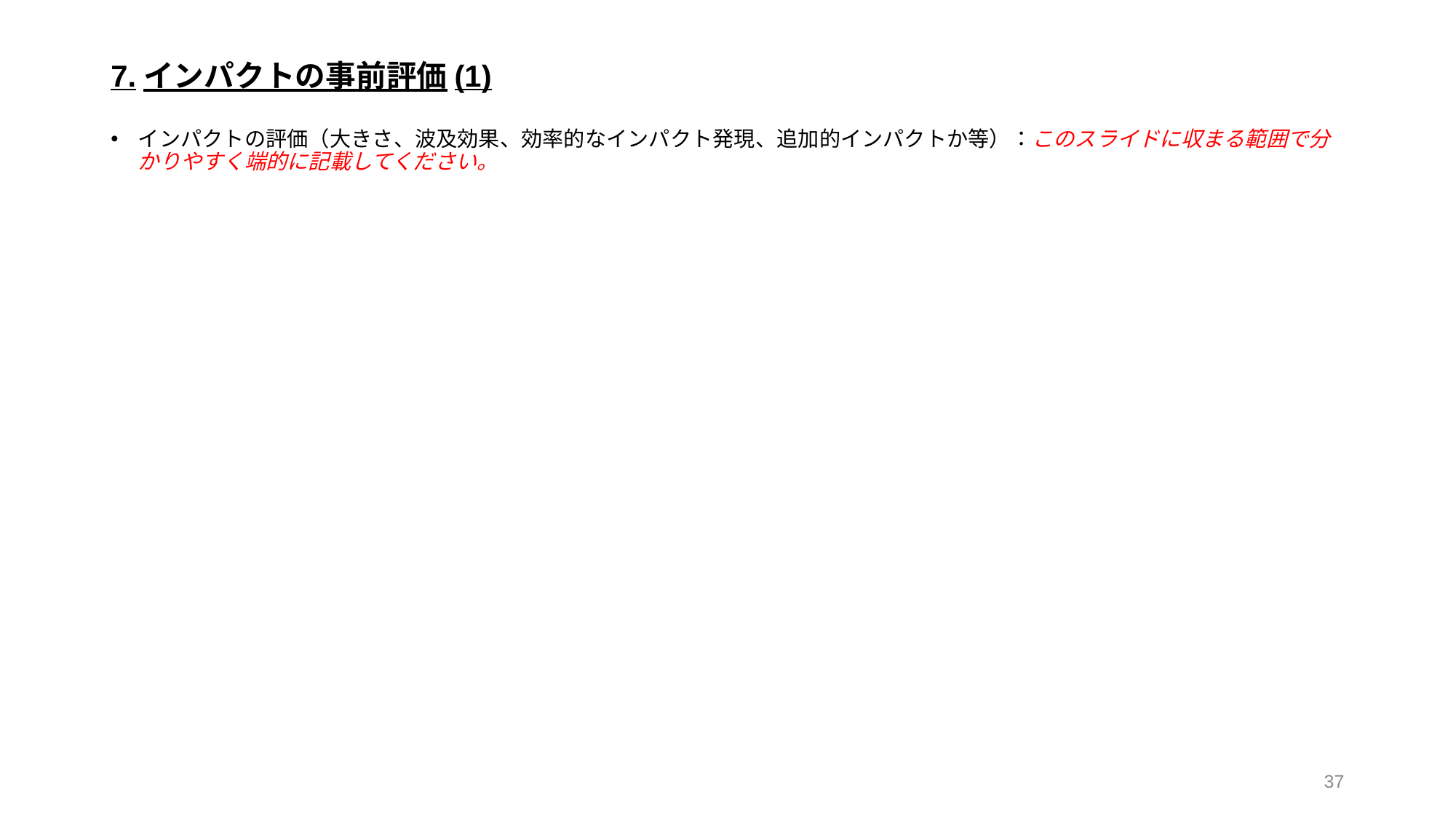

# 7.インパクトの事前評価(1)
インパクトの評価（大きさ、波及効果、効率的なインパクト発現、追加的インパクトか等）：このスライドに収まる範囲で分かりやすく端的に記載してください。

37